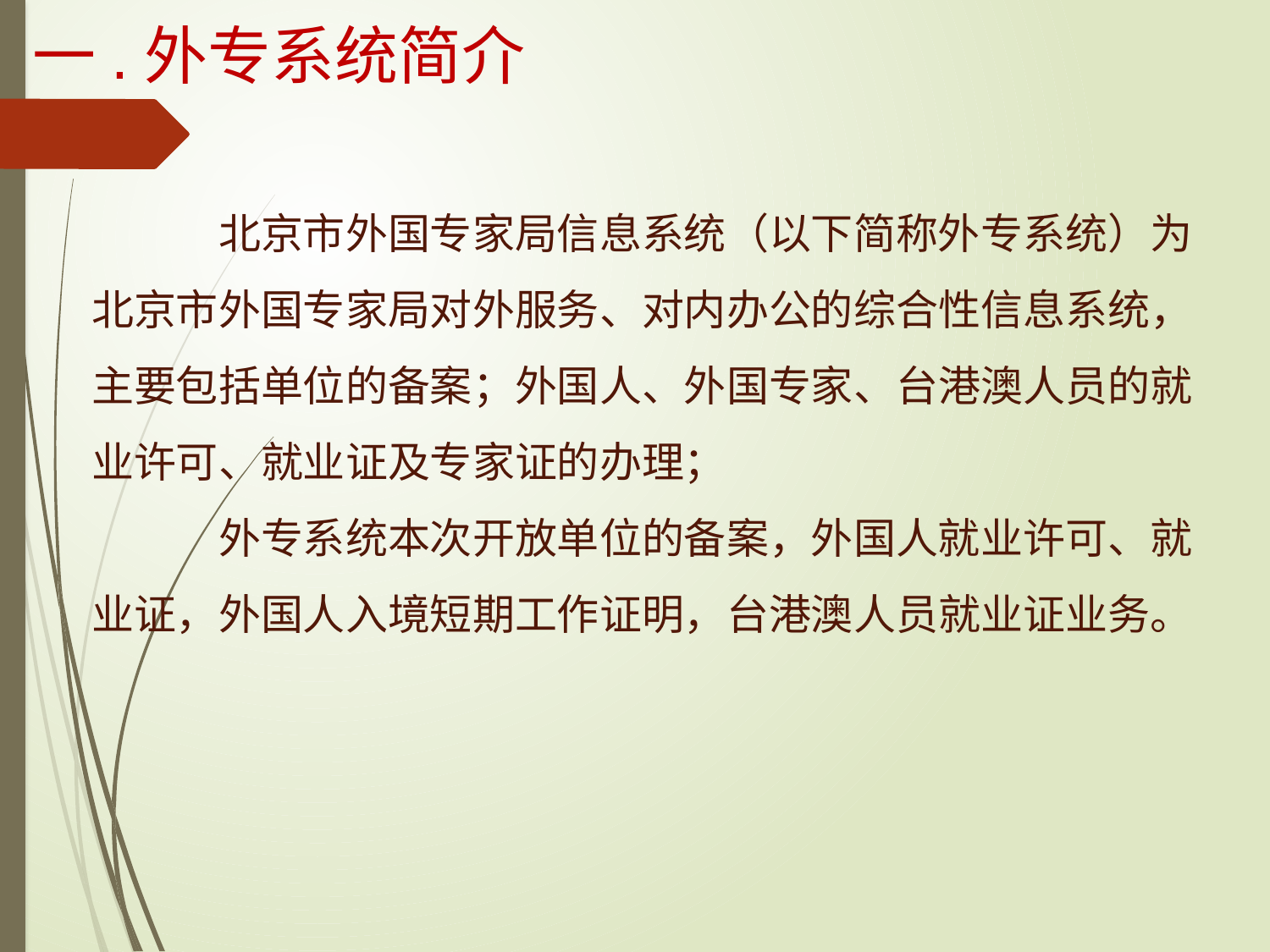

一.外专系统简介
	北京市外国专家局信息系统（以下简称外专系统）为北京市外国专家局对外服务、对内办公的综合性信息系统，主要包括单位的备案；外国人、外国专家、台港澳人员的就业许可、就业证及专家证的办理；
	外专系统本次开放单位的备案，外国人就业许可、就业证，外国人入境短期工作证明，台港澳人员就业证业务。